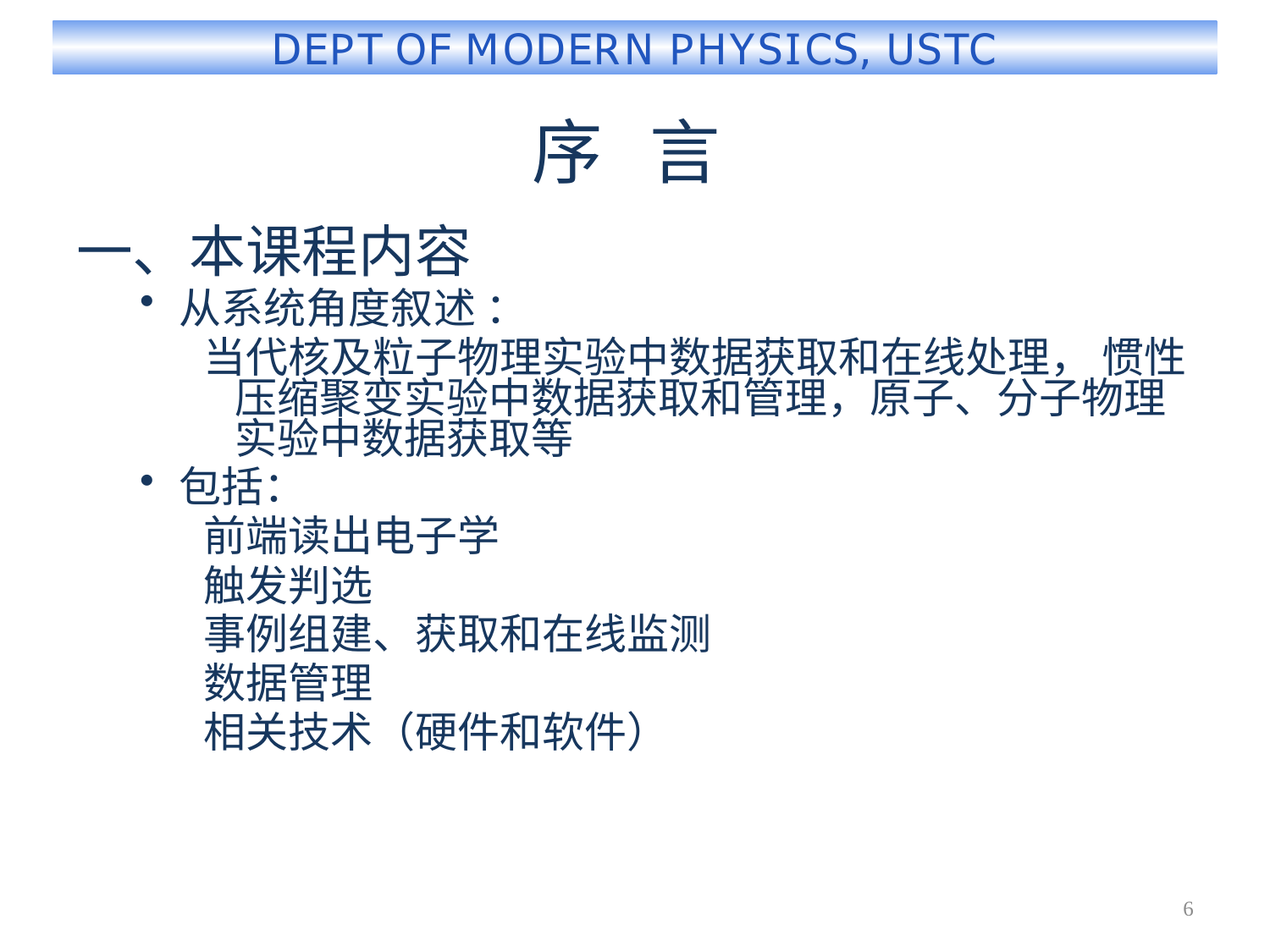

# 序   言
一、本课程内容
从系统角度叙述 ：
当代核及粒子物理实验中数据获取和在线处理， 惯性压缩聚变实验中数据获取和管理，原子、分子物理实验中数据获取等
包括：
前端读出电子学
触发判选
事例组建、获取和在线监测
数据管理
相关技术（硬件和软件）
6